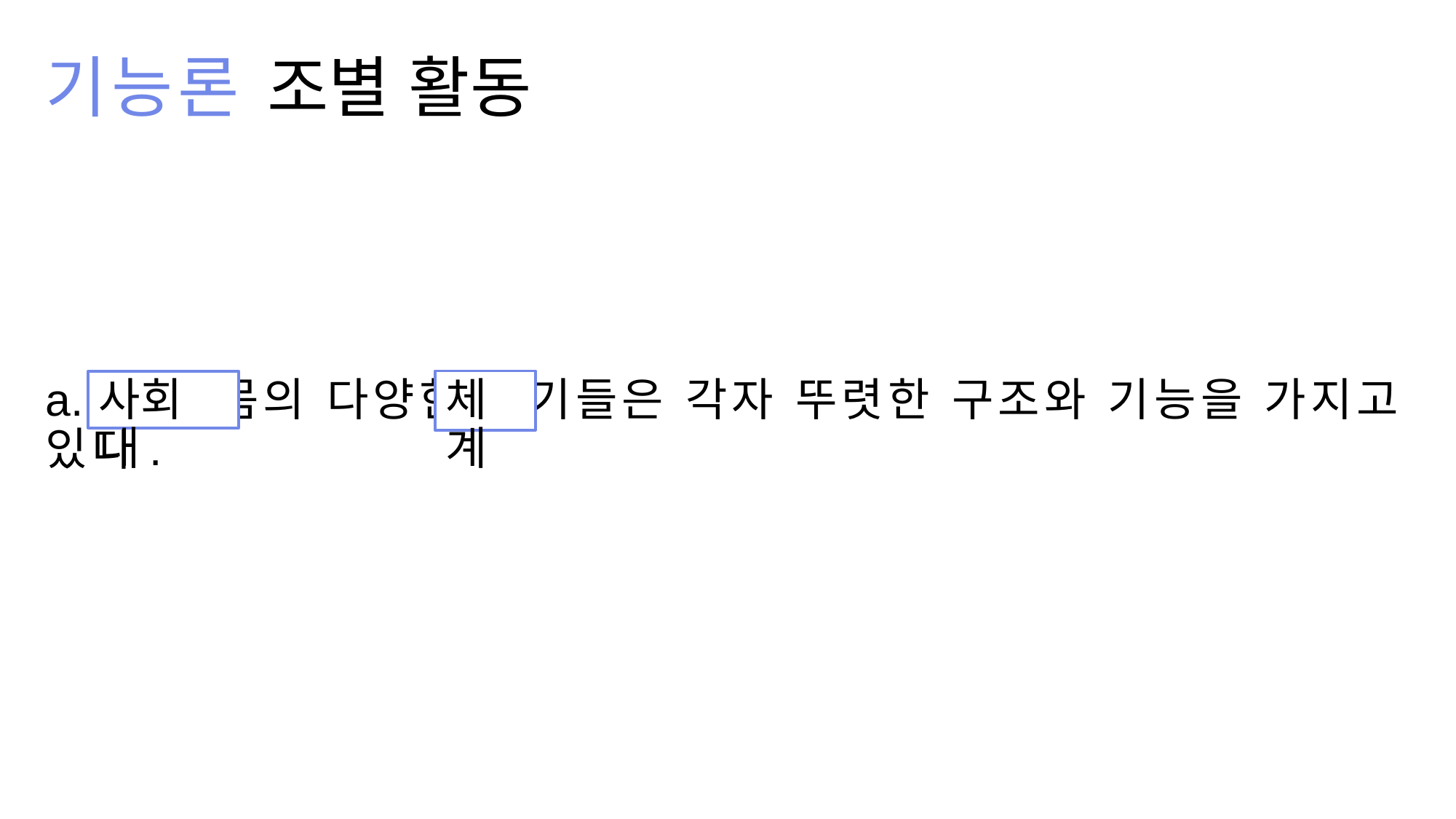

# 기능론 조별 활동
체계
a. 우리 몸의 다양한 장기들은 각자 뚜렷한 구조와 기능을 가지고 있다.
사회 내